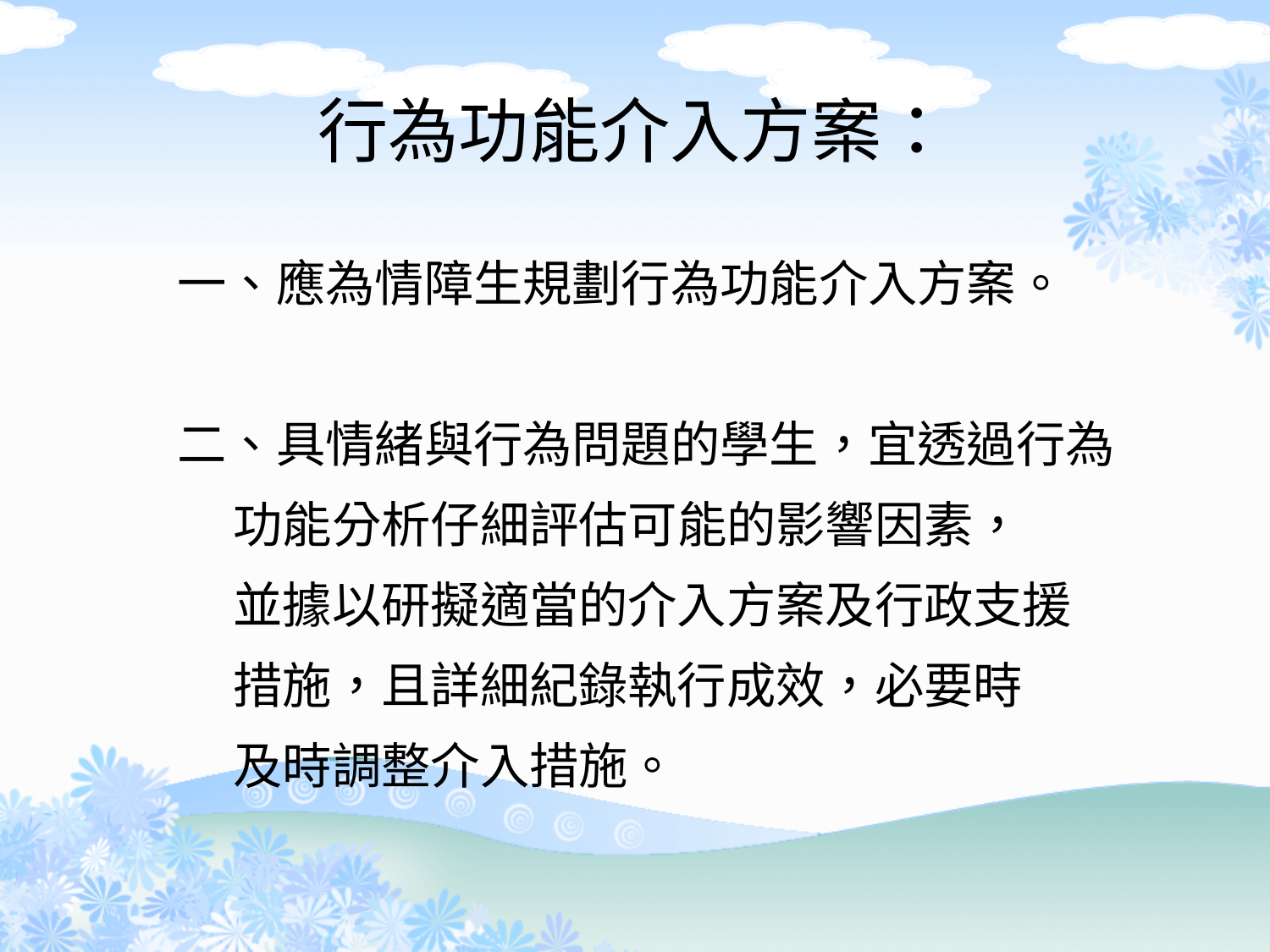

# 行為功能介入方案：
一、應為情障生規劃行為功能介入方案。

二、具情緒與行為問題的學生，宜透過行為
    功能分析仔細評估可能的影響因素，
    並據以研擬適當的介入方案及行政支援
    措施，且詳細紀錄執行成效，必要時
    及時調整介入措施。